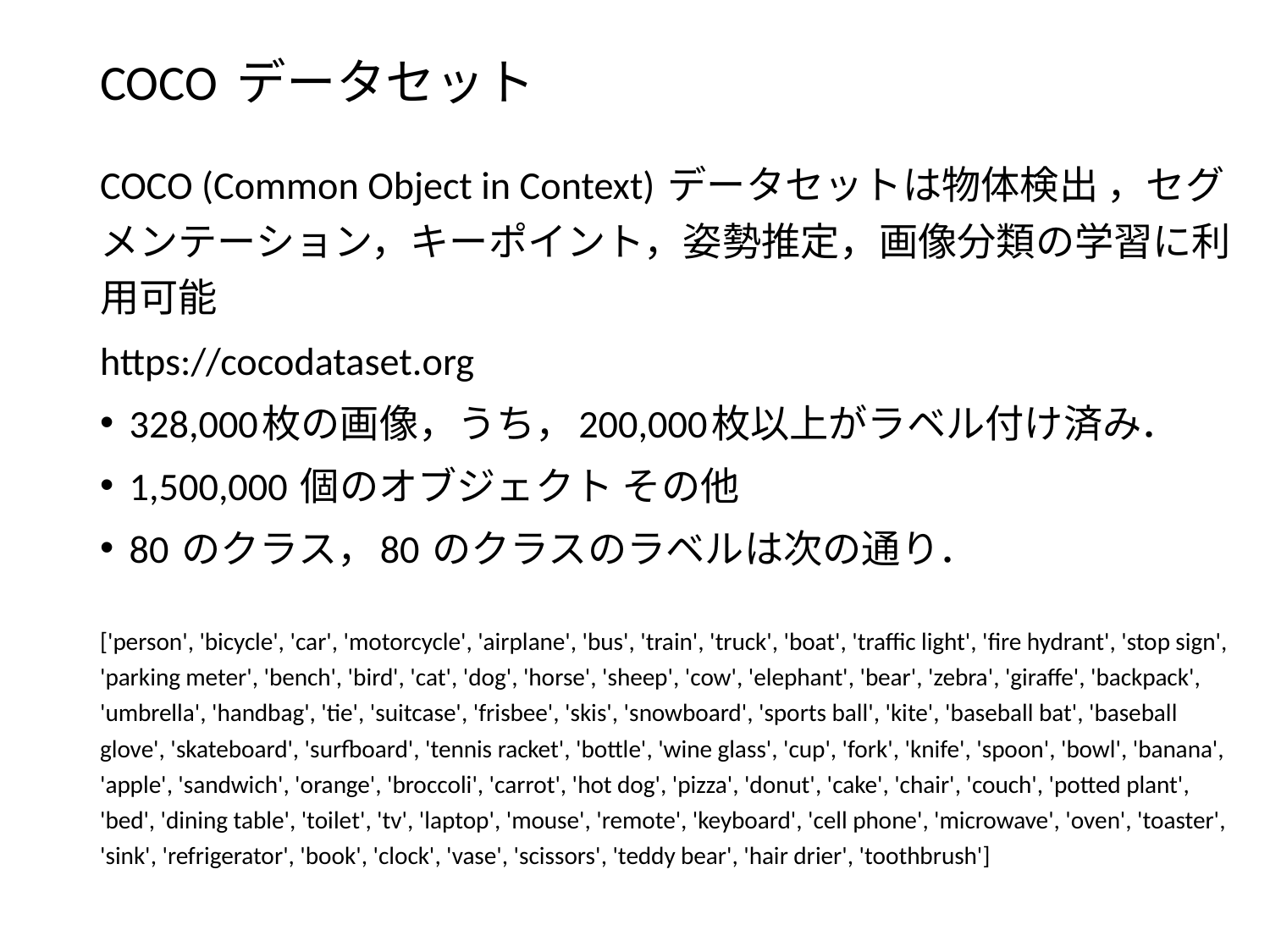

# COCO データセット
COCO (Common Object in Context) データセットは物体検出 ，セグメンテーション，キーポイント，姿勢推定，画像分類の学習に利用可能
https://cocodataset.org
328,000枚の画像，うち，200,000枚以上がラベル付け済み．
1,500,000 個のオブジェクト その他
80 のクラス，80 のクラスのラベルは次の通り．

['person', 'bicycle', 'car', 'motorcycle', 'airplane', 'bus', 'train', 'truck', 'boat', 'traffic light', 'fire hydrant', 'stop sign', 'parking meter', 'bench', 'bird', 'cat', 'dog', 'horse', 'sheep', 'cow', 'elephant', 'bear', 'zebra', 'giraffe', 'backpack', 'umbrella', 'handbag', 'tie', 'suitcase', 'frisbee', 'skis', 'snowboard', 'sports ball', 'kite', 'baseball bat', 'baseball glove', 'skateboard', 'surfboard', 'tennis racket', 'bottle', 'wine glass', 'cup', 'fork', 'knife', 'spoon', 'bowl', 'banana', 'apple', 'sandwich', 'orange', 'broccoli', 'carrot', 'hot dog', 'pizza', 'donut', 'cake', 'chair', 'couch', 'potted plant', 'bed', 'dining table', 'toilet', 'tv', 'laptop', 'mouse', 'remote', 'keyboard', 'cell phone', 'microwave', 'oven', 'toaster', 'sink', 'refrigerator', 'book', 'clock', 'vase', 'scissors', 'teddy bear', 'hair drier', 'toothbrush']